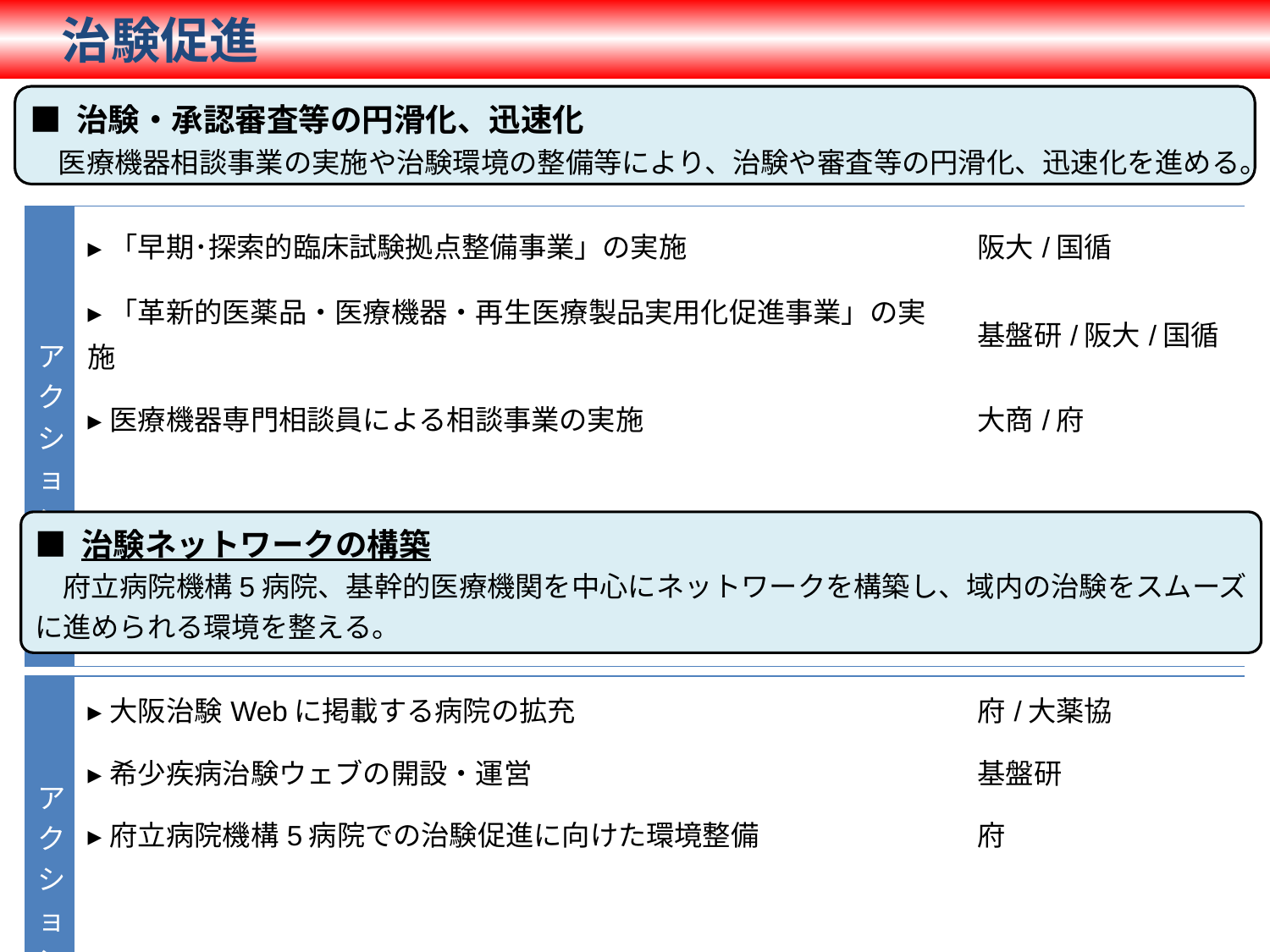

治験促進
■ 治験・承認審査等の円滑化、迅速化
　医療機器相談事業の実施や治験環境の整備等により、治験や審査等の円滑化、迅速化を進める。
| アクション | ▸「早期･探索的臨床試験拠点整備事業」の実施 | 阪大/国循 |
| --- | --- | --- |
|  | ▸「革新的医薬品・医療機器・再生医療製品実用化促進事業」の実施 | 基盤研/阪大/国循 |
|  | ▸医療機器専門相談員による相談事業の実施 | 大商/府 |
|  | ▸創薬推進連絡協議会における審査申請手続きの効率化策の検討 | 大薬協 |
■ 治験ネットワークの構築
　府立病院機構5病院、基幹的医療機関を中心にネットワークを構築し、域内の治験をスムーズに進められる環境を整える。
| アクション | ▸大阪治験Webに掲載する病院の拡充 | 府/大薬協 |
| --- | --- | --- |
|  | ▸希少疾病治験ウェブの開設・運営 | 基盤研 |
|  | ▸府立病院機構5病院での治験促進に向けた環境整備 | 府 |
|  | ▸難易度の高い治験を対象とした共同治験の実施 | 府 |